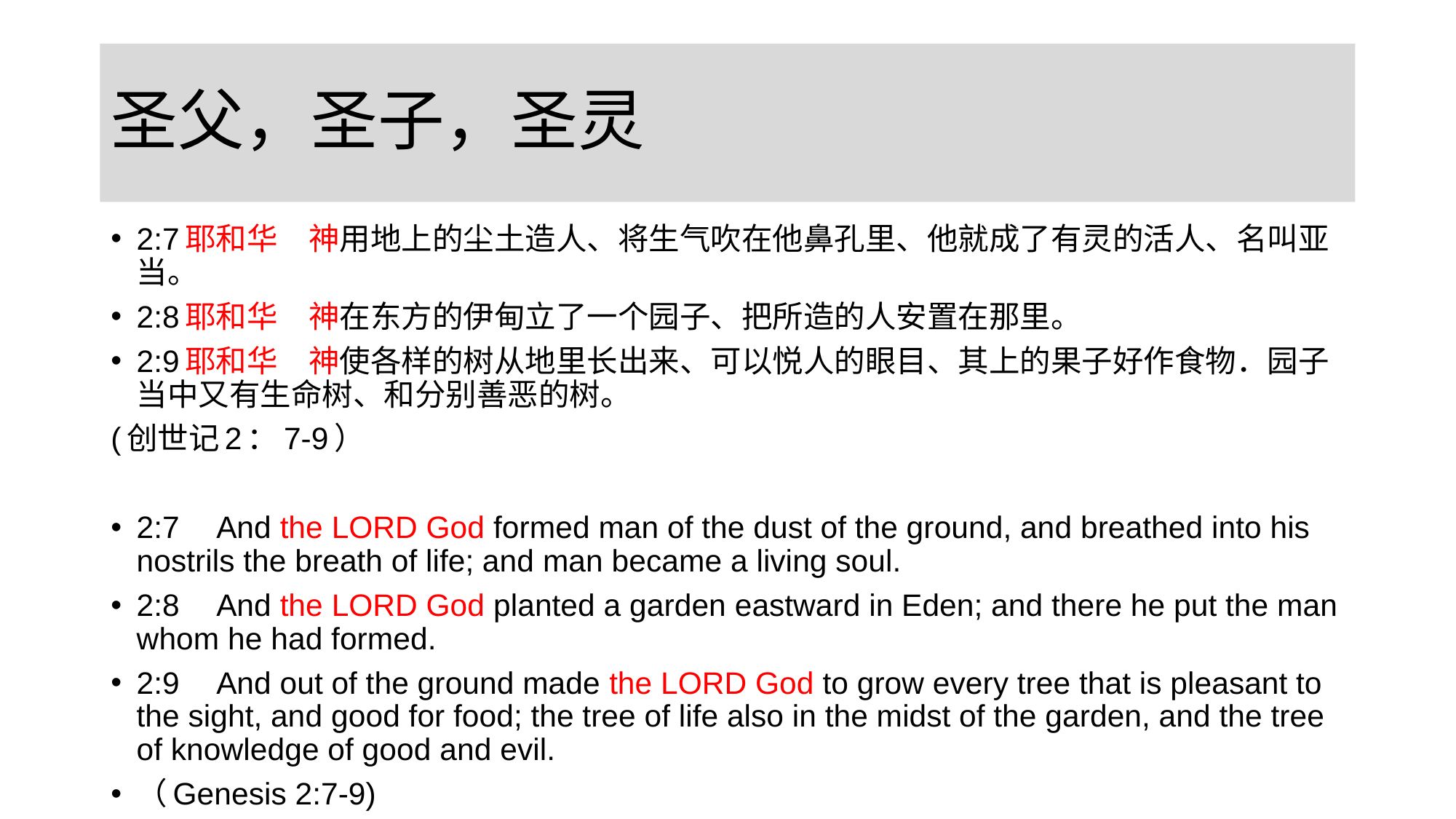

# 圣父，圣子，圣灵
2:7耶和华　神用地上的尘土造人、将生气吹在他鼻孔里、他就成了有灵的活人、名叫亚当。
2:8耶和华　神在东方的伊甸立了一个园子、把所造的人安置在那里。
2:9耶和华　神使各样的树从地里长出来、可以悦人的眼目、其上的果子好作食物．园子当中又有生命树、和分别善恶的树。
(创世记2：7-9）

2:7	And the LORD God formed man of the dust of the ground, and breathed into his nostrils the breath of life; and man became a living soul.
2:8	And the LORD God planted a garden eastward in Eden; and there he put the man whom he had formed.
2:9	And out of the ground made the LORD God to grow every tree that is pleasant to the sight, and good for food; the tree of life also in the midst of the garden, and the tree of knowledge of good and evil.
（Genesis 2:7-9)